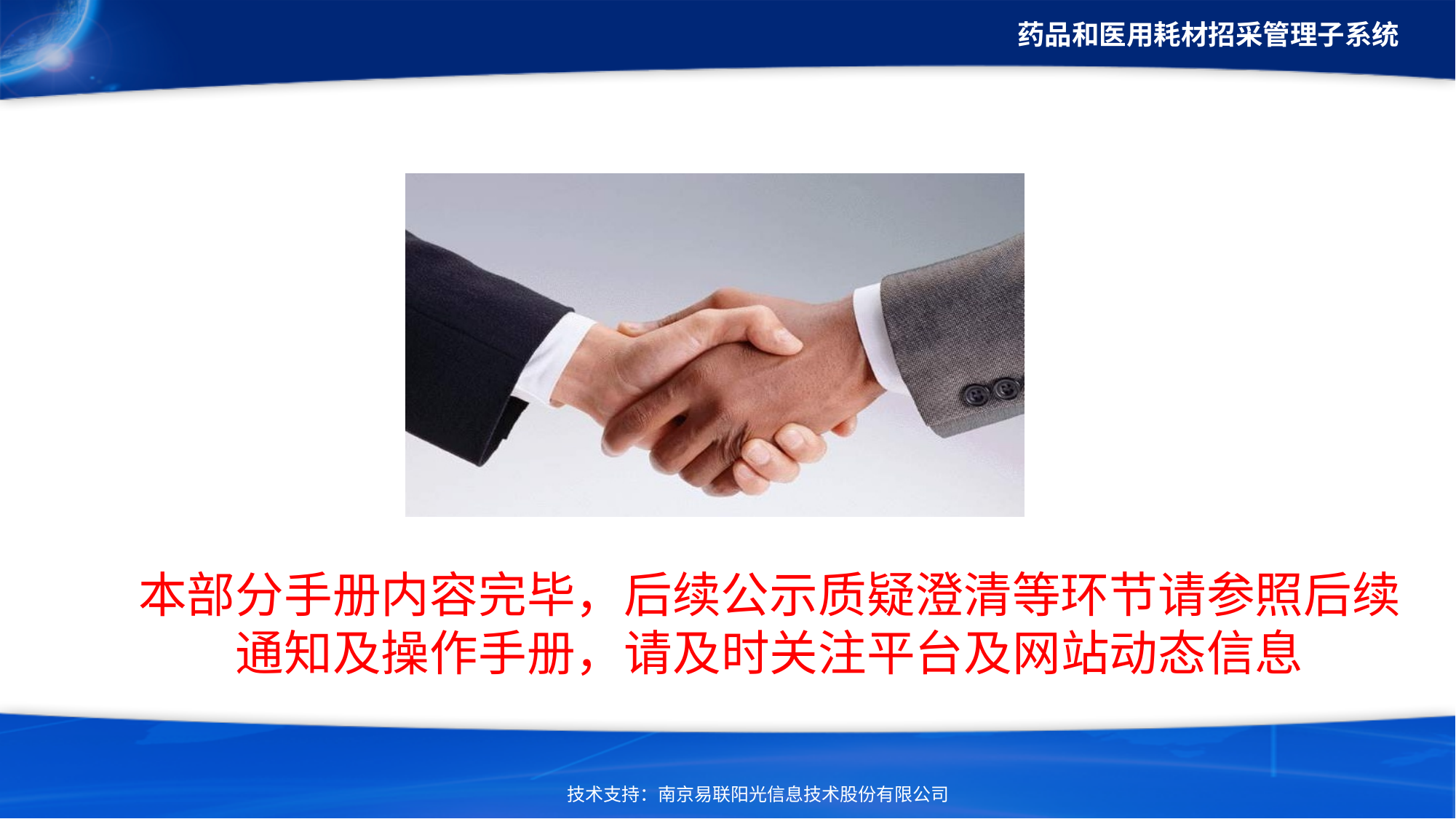

本部分手册内容完毕，后续公示质疑澄清等环节请参照后续通知及操作手册，请及时关注平台及网站动态信息